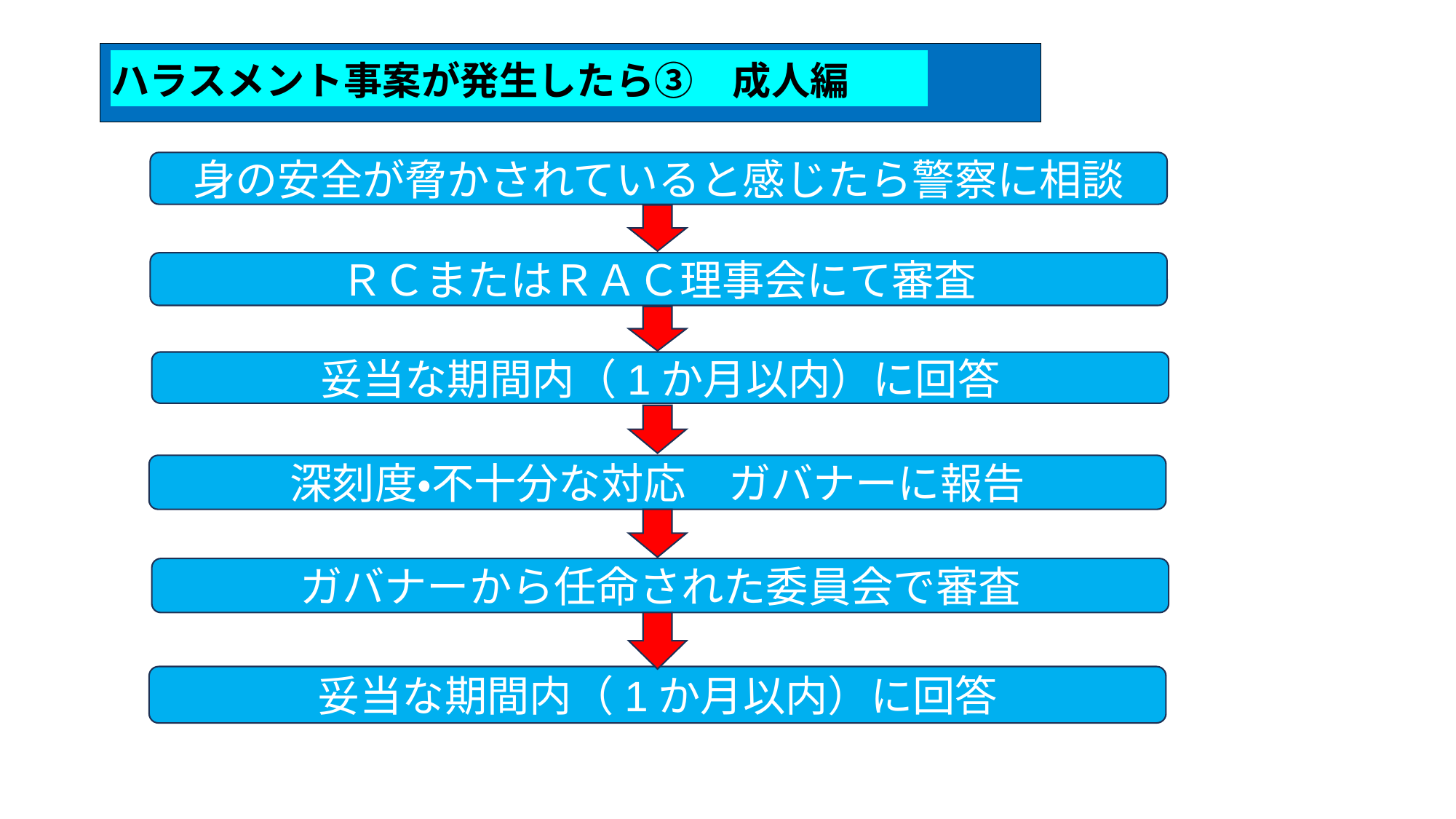

# ハラスメント事案が発生したら③　成人編
身の安全が脅かされていると感じたら警察に相談

ＲＣまたはＲＡＣ理事会にて審査

妥当な期間内（1か月以内）に回答

深刻度・不十分な対応　ガバナーに報告

ガバナーから任命された委員会で審査

妥当な期間内（1か月以内）に回答